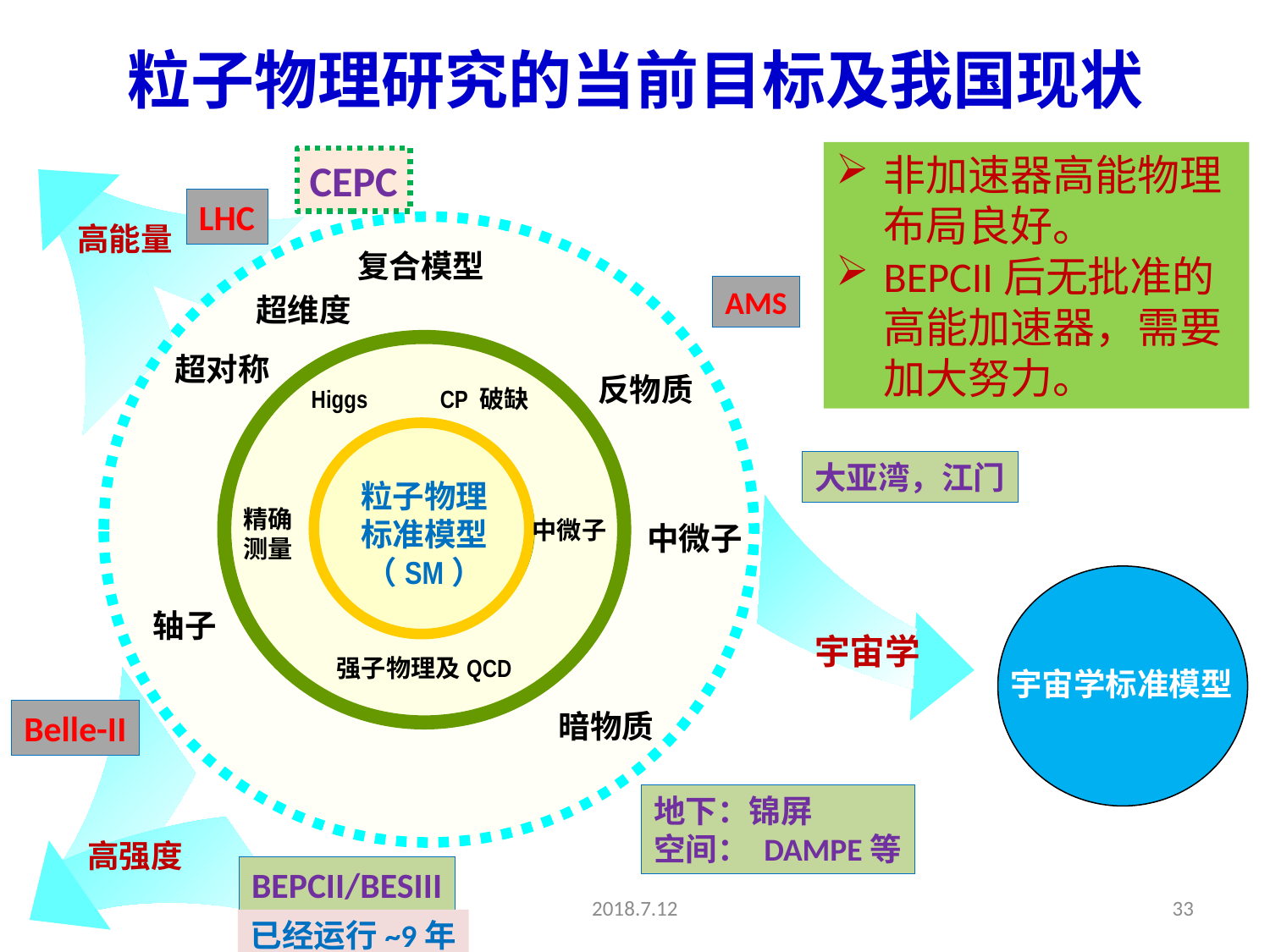

# 粒子物理研究的当前目标及我国现状
非加速器高能物理布局良好。
BEPCII后无批准的高能加速器，需要加大努力。

高能量

复合模型
超维度

超对称
反物质
Higgs
CP 破缺

粒子物理
标准模型
（SM）
精确
测量

中微子
中微子

宇宙学标准模型
轴子
宇宙学
强子物理及QCD
暗物质

高强度
CEPC
LHC
AMS
大亚湾，江门
Belle-II
地下：锦屏
空间： DAMPE等
BEPCII/BESIII
2018.7.12
33
已经运行~9年